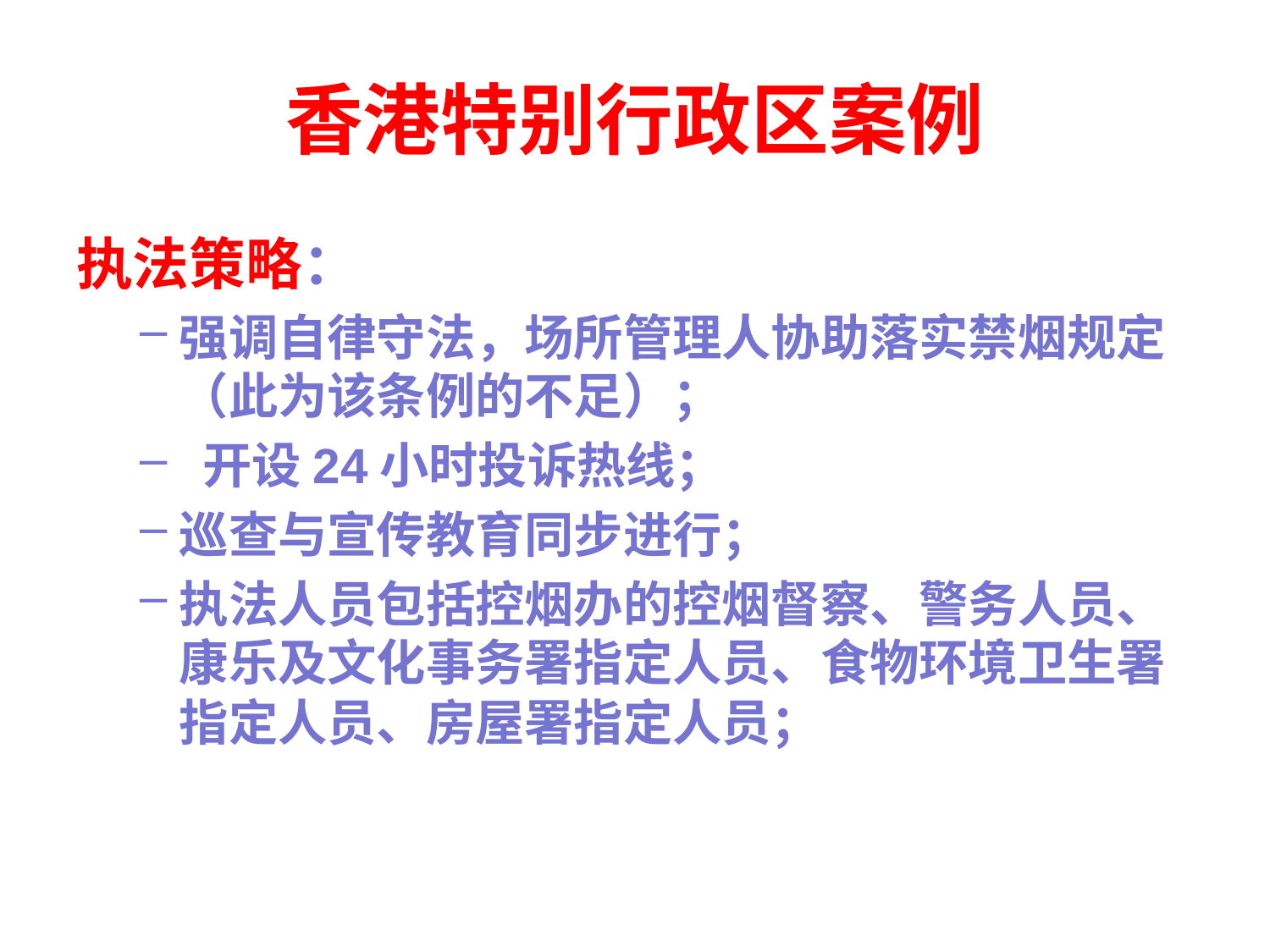

# 香港特别行政区案例
执法策略：
强调自律守法，场所管理人协助落实禁烟规定（此为该条例的不足）；
 开设24小时投诉热线；
巡查与宣传教育同步进行；
执法人员包括控烟办的控烟督察、警务人员、康乐及文化事务署指定人员、食物环境卫生署指定人员、房屋署指定人员；